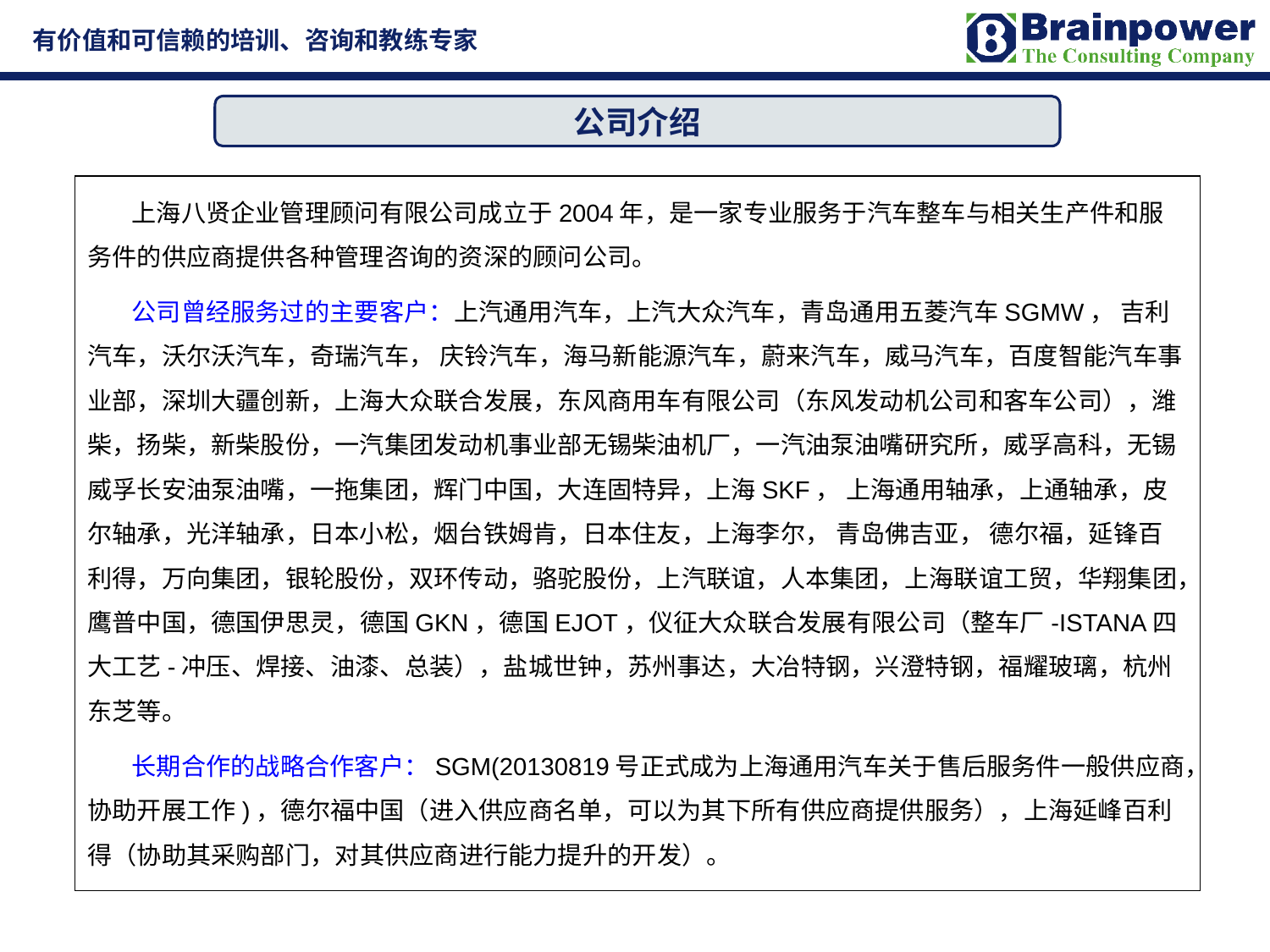

公司介绍
       上海八贤企业管理顾问有限公司成立于2004年，是一家专业服务于汽车整车与相关生产件和服务件的供应商提供各种管理咨询的资深的顾问公司。
       公司曾经服务过的主要客户：上汽通用汽车，上汽大众汽车，青岛通用五菱汽车SGMW， 吉利汽车，沃尔沃汽车，奇瑞汽车， 庆铃汽车，海马新能源汽车，蔚来汽车，威马汽车，百度智能汽车事业部，深圳大疆创新，上海大众联合发展，东风商用车有限公司（东风发动机公司和客车公司），潍柴，扬柴，新柴股份，一汽集团发动机事业部无锡柴油机厂，一汽油泵油嘴研究所，威孚高科，无锡威孚长安油泵油嘴，一拖集团，辉门中国，大连固特异，上海SKF， 上海通用轴承，上通轴承，皮尔轴承，光洋轴承，日本小松，烟台铁姆肯，日本住友，上海李尔， 青岛佛吉亚， 德尔福，延锋百利得，万向集团，银轮股份，双环传动，骆驼股份，上汽联谊，人本集团，上海联谊工贸，华翔集团，鹰普中国，德国伊思灵，德国GKN，德国EJOT，仪征大众联合发展有限公司（整车厂-ISTANA四大工艺-冲压、焊接、油漆、总装），盐城世钟，苏州事达，大冶特钢，兴澄特钢，福耀玻璃，杭州东芝等。
       长期合作的战略合作客户：SGM(20130819号正式成为上海通用汽车关于售后服务件一般供应商，协助开展工作)，德尔福中国（进入供应商名单，可以为其下所有供应商提供服务），上海延峰百利得（协助其采购部门，对其供应商进行能力提升的开发）。